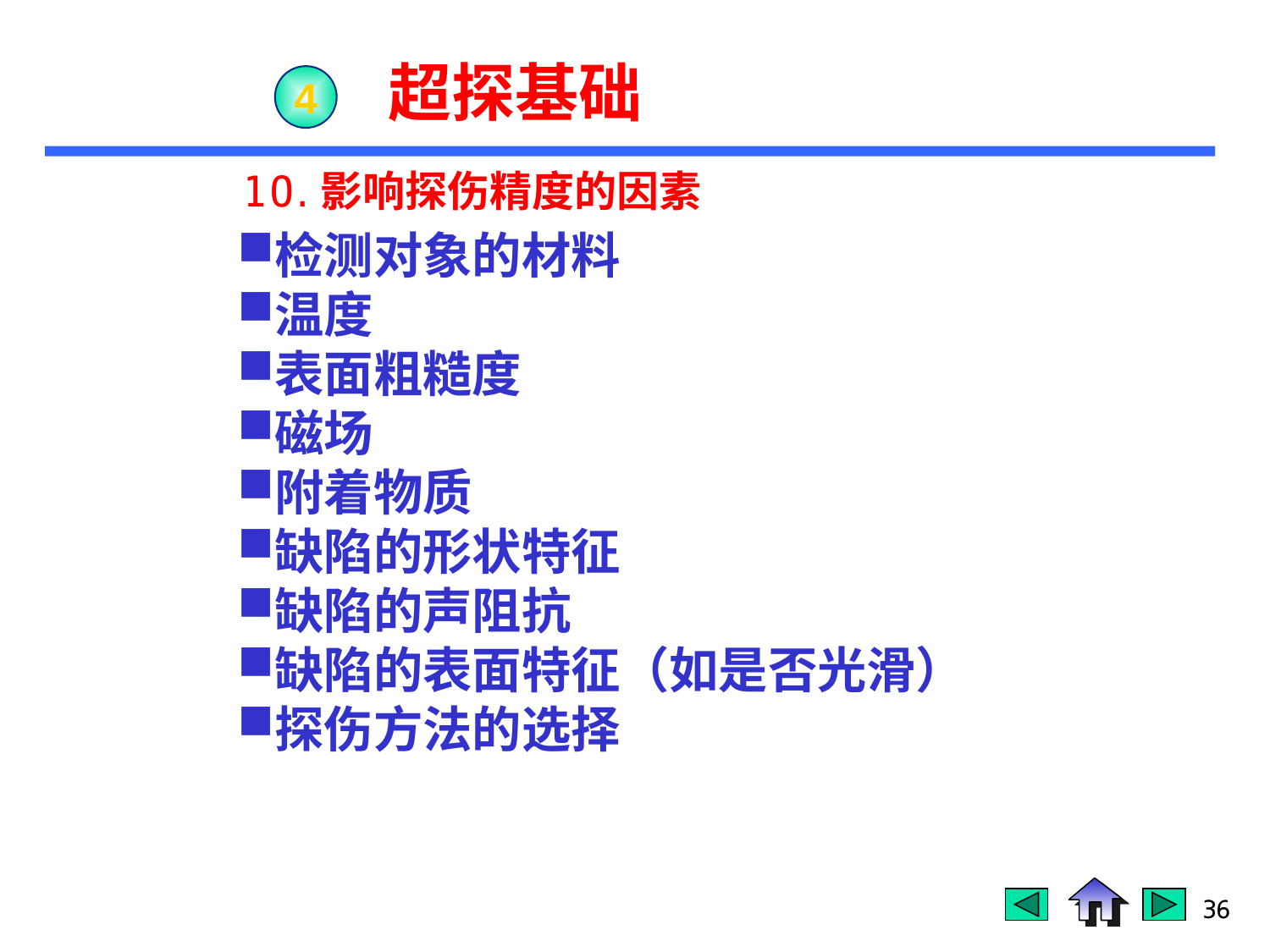

超探基础
4
10.影响探伤精度的因素
检测对象的材料
温度
表面粗糙度
磁场
附着物质
缺陷的形状特征
缺陷的声阻抗
缺陷的表面特征（如是否光滑）
探伤方法的选择
36